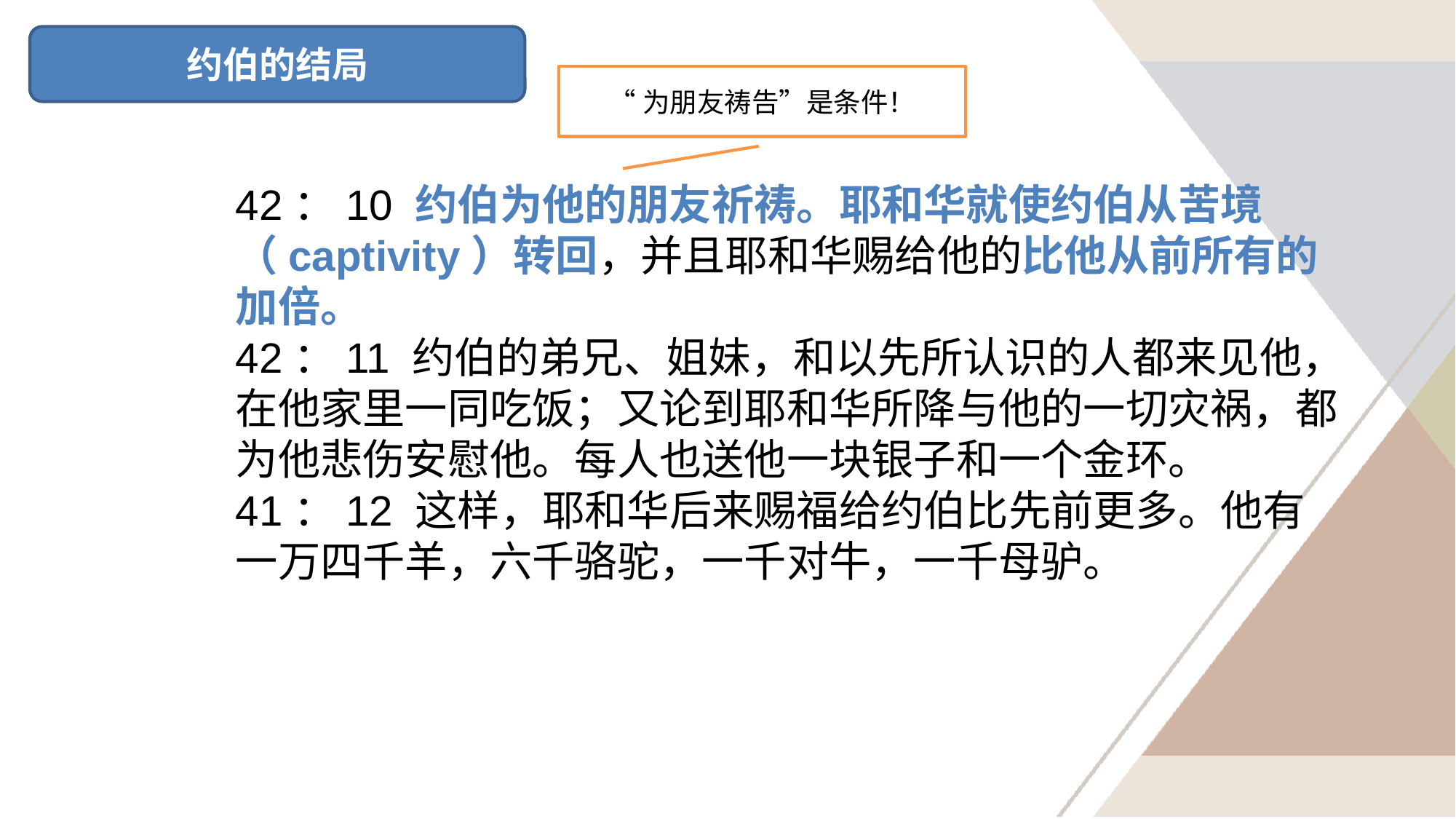

约伯的结局
“为朋友祷告”是条件！
42：10 约伯为他的朋友祈祷。耶和华就使约伯从苦境（captivity）转回，并且耶和华赐给他的比他从前所有的加倍。
42：11 约伯的弟兄、姐妹，和以先所认识的人都来见他，在他家里一同吃饭；又论到耶和华所降与他的一切灾祸，都为他悲伤安慰他。每人也送他一块银子和一个金环。
41：12 这样，耶和华后来赐福给约伯比先前更多。他有一万四千羊，六千骆驼，一千对牛，一千母驴。